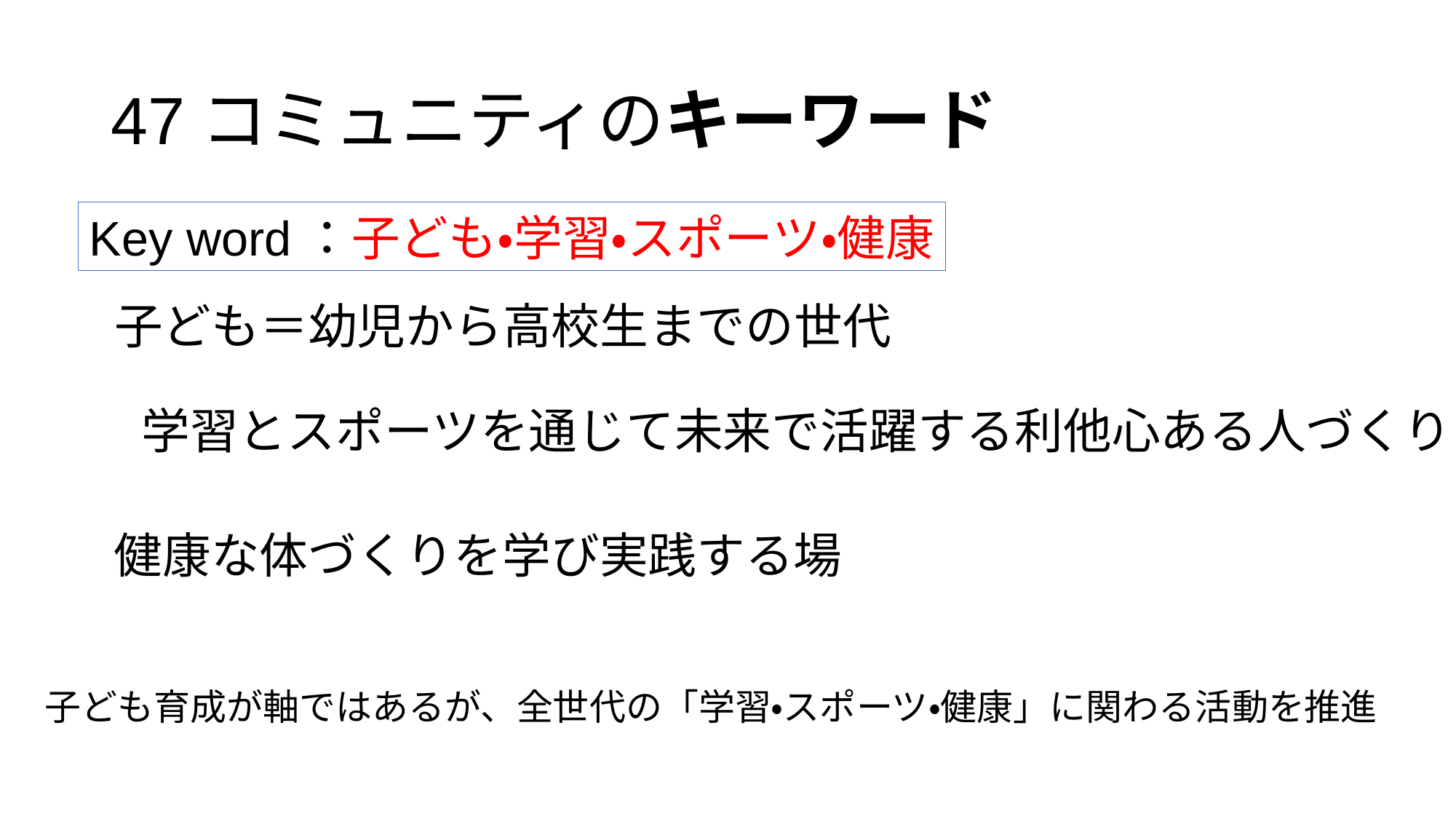

# 47コミュニティのキーワード
Key word：子ども・学習・スポーツ・健康
子ども＝幼児から高校生までの世代
学習とスポーツを通じて未来で活躍する利他心ある人づくり
健康な体づくりを学び実践する場
子ども育成が軸ではあるが、全世代の「学習・スポーツ・健康」に関わる活動を推進